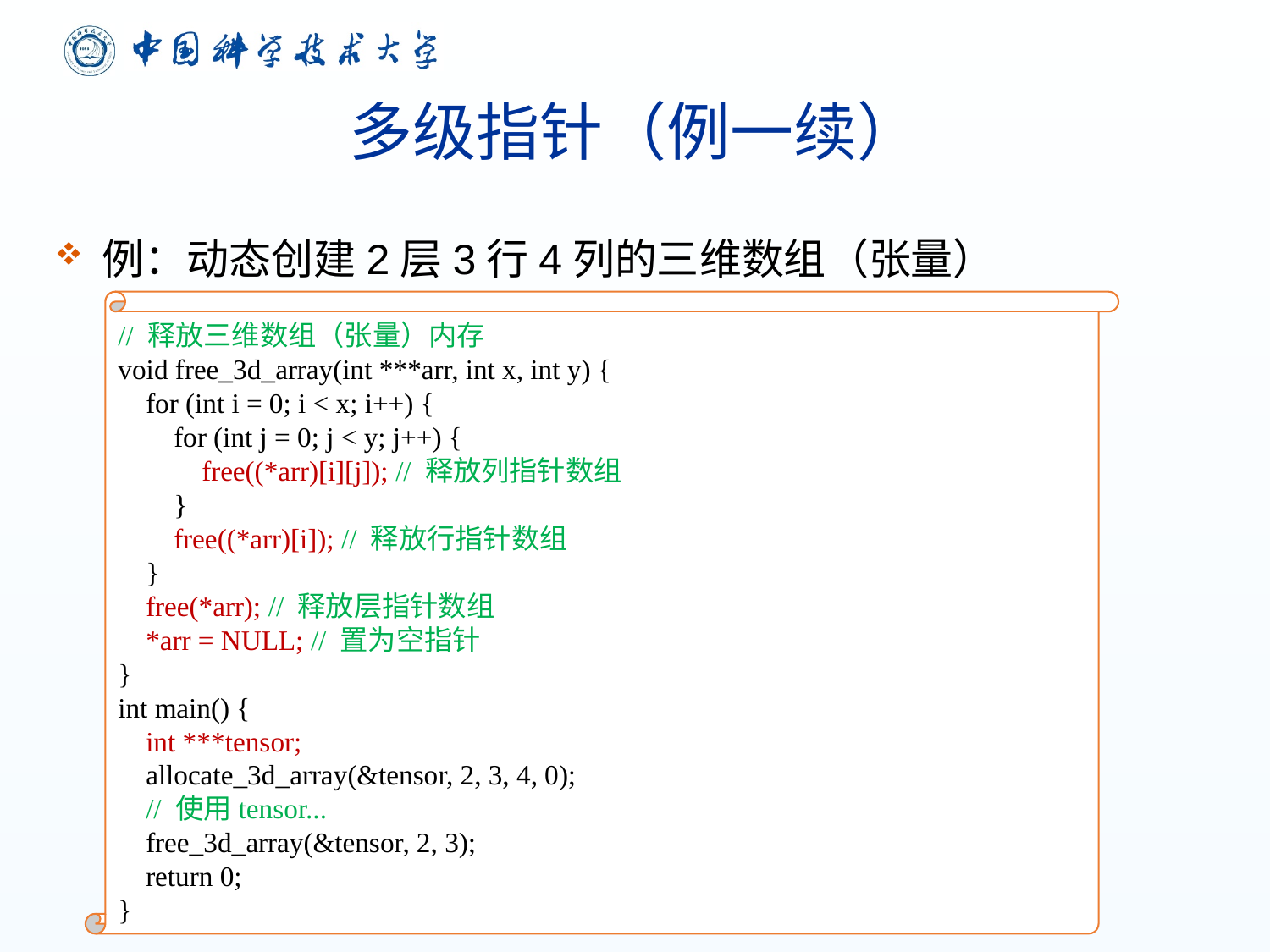

# 多级指针（例一续）
例：动态创建2层3行4列的三维数组（张量）
// 释放三维数组（张量）内存
void free_3d_array(int ***arr, int x, int y) {
    for (int i = 0; i < x; i++) {
        for (int j = 0; j < y; j++) {
            free((*arr)[i][j]); // 释放列指针数组
        }
        free((*arr)[i]); // 释放行指针数组
    }
    free(*arr); // 释放层指针数组
    *arr = NULL; // 置为空指针
}
int main() {
    int ***tensor;
    allocate_3d_array(&tensor, 2, 3, 4, 0);
    // 使用tensor...
    free_3d_array(&tensor, 2, 3);
    return 0;
}